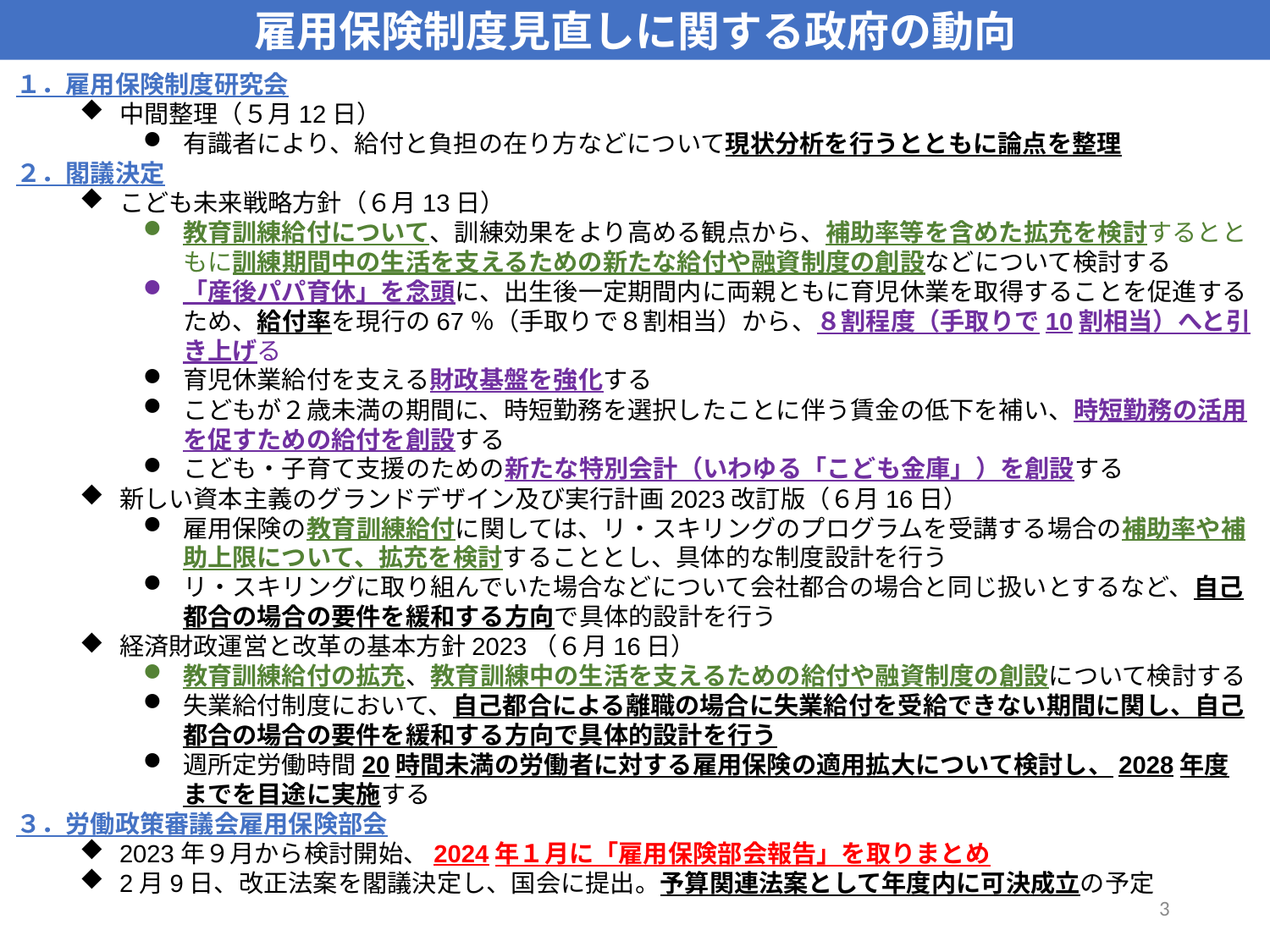

雇用保険制度見直しに関する政府の動向
１．雇用保険制度研究会
中間整理（５月12日）
有識者により、給付と負担の在り方などについて現状分析を行うとともに論点を整理
２．閣議決定
こども未来戦略方針（６月13日）
教育訓練給付について、訓練効果をより高める観点から、補助率等を含めた拡充を検討するとともに訓練期間中の生活を支えるための新たな給付や融資制度の創設などについて検討する
「産後パパ育休」を念頭に、出生後一定期間内に両親ともに育児休業を取得することを促進するため、給付率を現行の67％（手取りで８割相当）から、８割程度（手取りで10割相当）へと引き上げる
育児休業給付を支える財政基盤を強化する
こどもが２歳未満の期間に、時短勤務を選択したことに伴う賃金の低下を補い、時短勤務の活用を促すための給付を創設する
こども・子育て支援のための新たな特別会計（いわゆる「こども金庫」）を創設する
新しい資本主義のグランドデザイン及び実行計画2023改訂版（６月16日）
雇用保険の教育訓練給付に関しては、リ・スキリングのプログラムを受講する場合の補助率や補助上限について、拡充を検討することとし、具体的な制度設計を行う
リ・スキリングに取り組んでいた場合などについて会社都合の場合と同じ扱いとするなど、自己都合の場合の要件を緩和する方向で具体的設計を行う
経済財政運営と改革の基本方針2023（６月16日）
教育訓練給付の拡充、教育訓練中の生活を支えるための給付や融資制度の創設について検討する
失業給付制度において、自己都合による離職の場合に失業給付を受給できない期間に関し、自己都合の場合の要件を緩和する方向で具体的設計を行う
週所定労働時間20時間未満の労働者に対する雇用保険の適用拡大について検討し、2028年度までを目途に実施する
３．労働政策審議会雇用保険部会
2023年９月から検討開始、2024年１月に「雇用保険部会報告」を取りまとめ
2月9日、改正法案を閣議決定し、国会に提出。予算関連法案として年度内に可決成立の予定
3